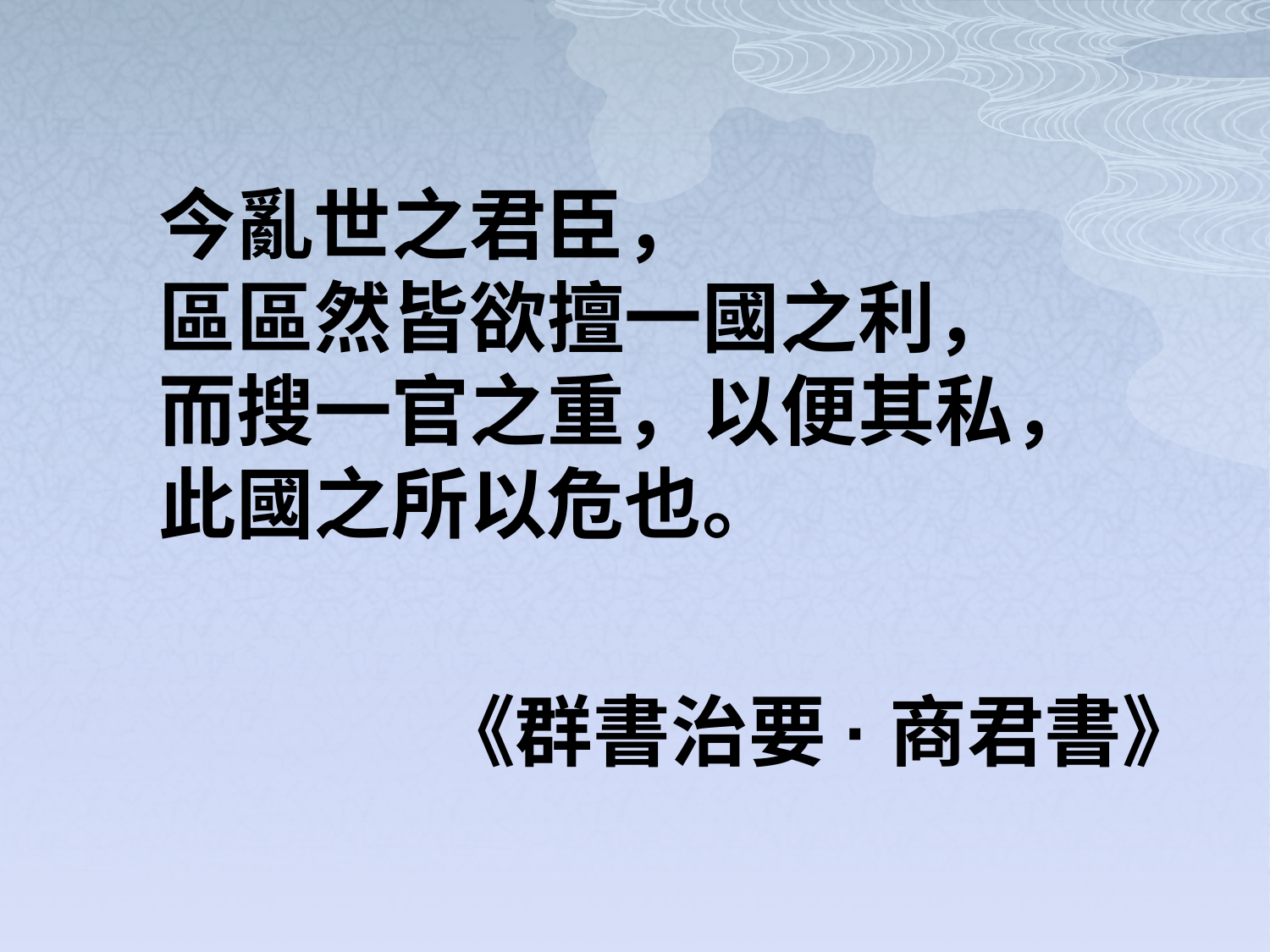

今亂世之君臣，
    區區然皆欲擅一國之利，
    而搜一官之重，以便其私，
    此國之所以危也。

《群書治要·商君書》